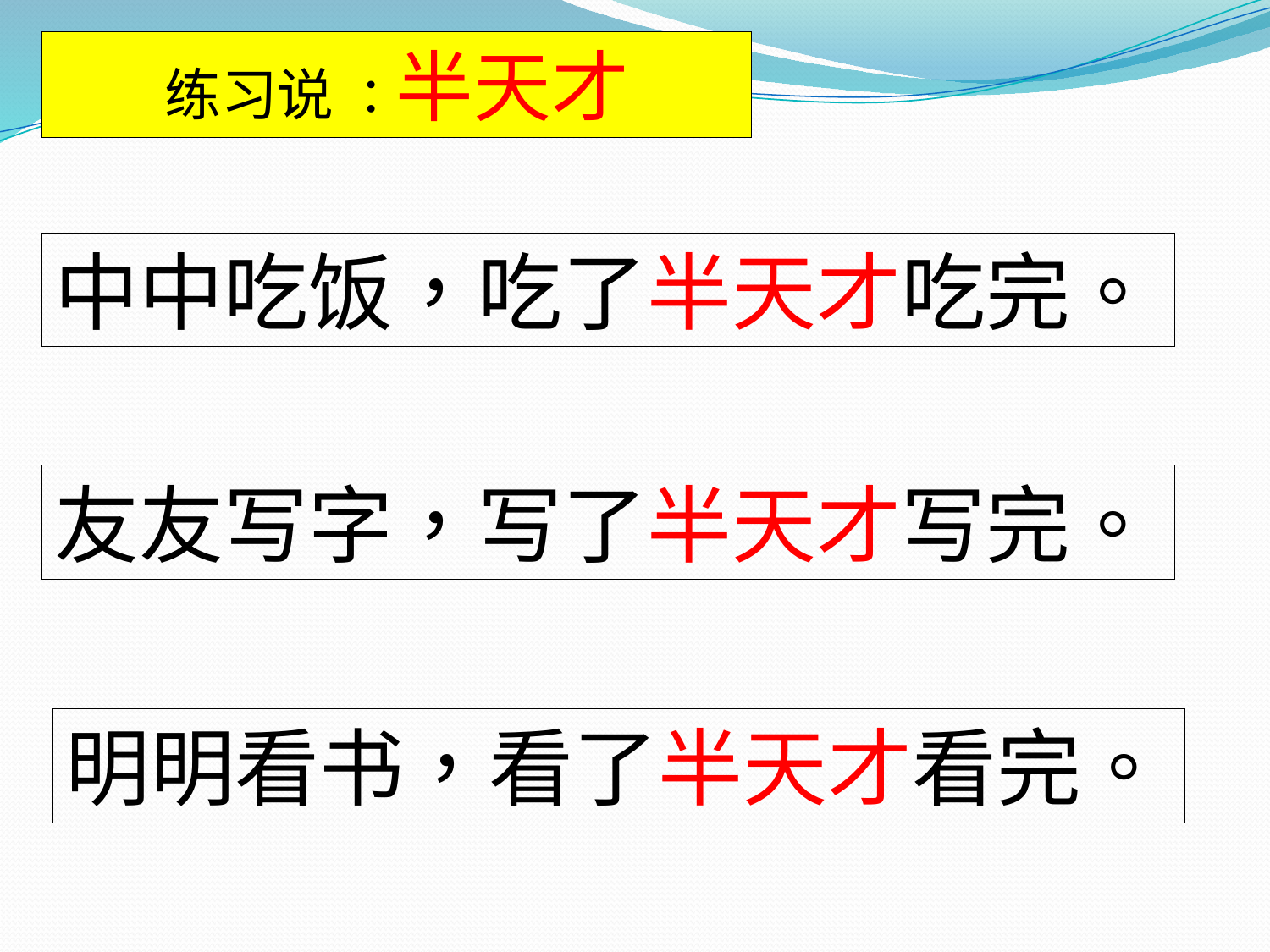

练习说 ：半天才
中中吃饭，吃了半天才吃完。
友友写字，写了半天才写完。
明明看书，看了半天才看完。